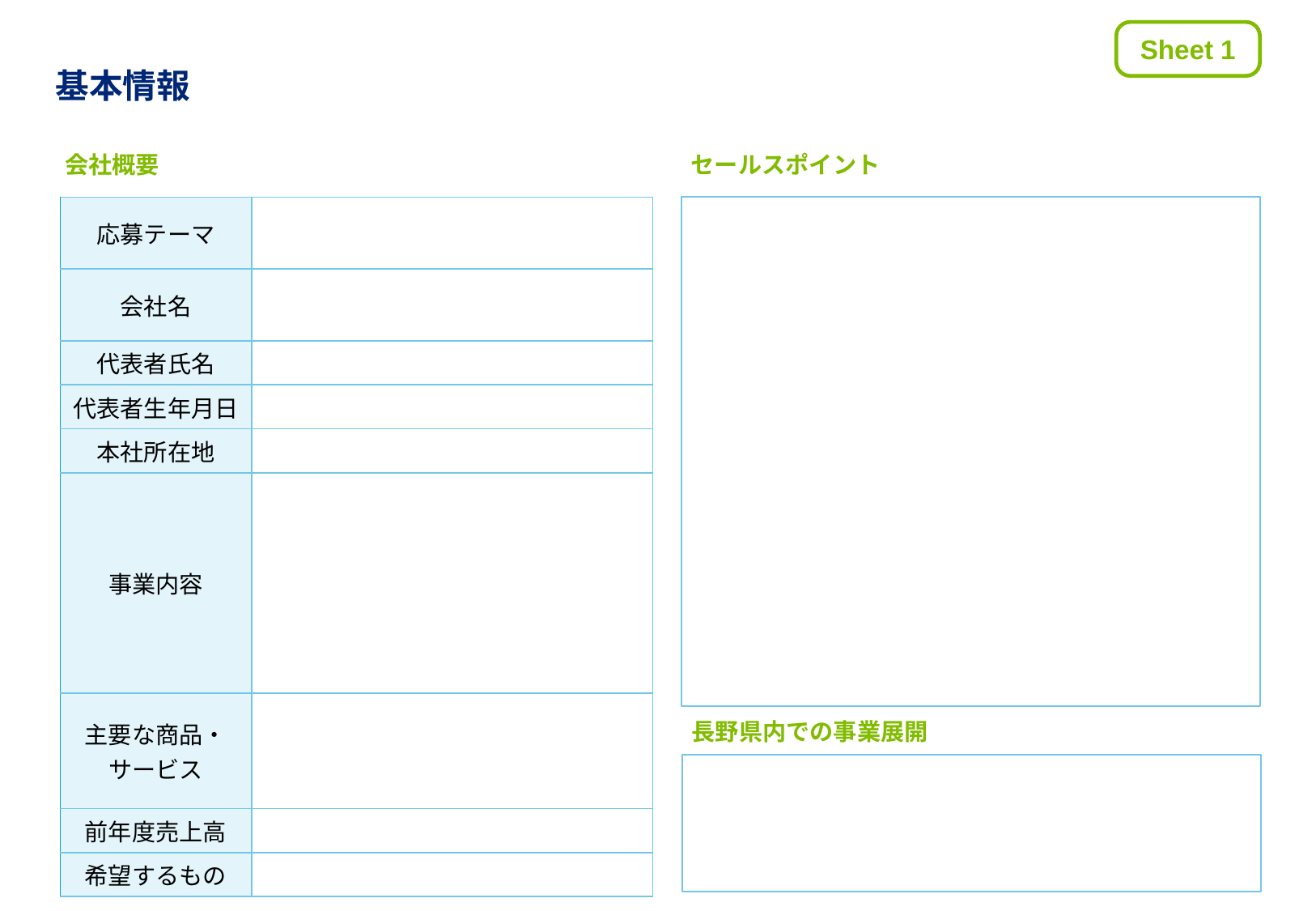

# 基本情報
Sheet 1
会社概要
セールスポイント

| 応募テーマ |  |
| --- | --- |
| 会社名 |  |
| 代表者氏名 |  |
| 代表者生年月日 |  |
| 本社所在地 |  |
| 事業内容 |  |
| 主要な商品・サービス |  |
| 前年度売上高 |  |
| 希望するもの |  |
長野県内での事業展開

2